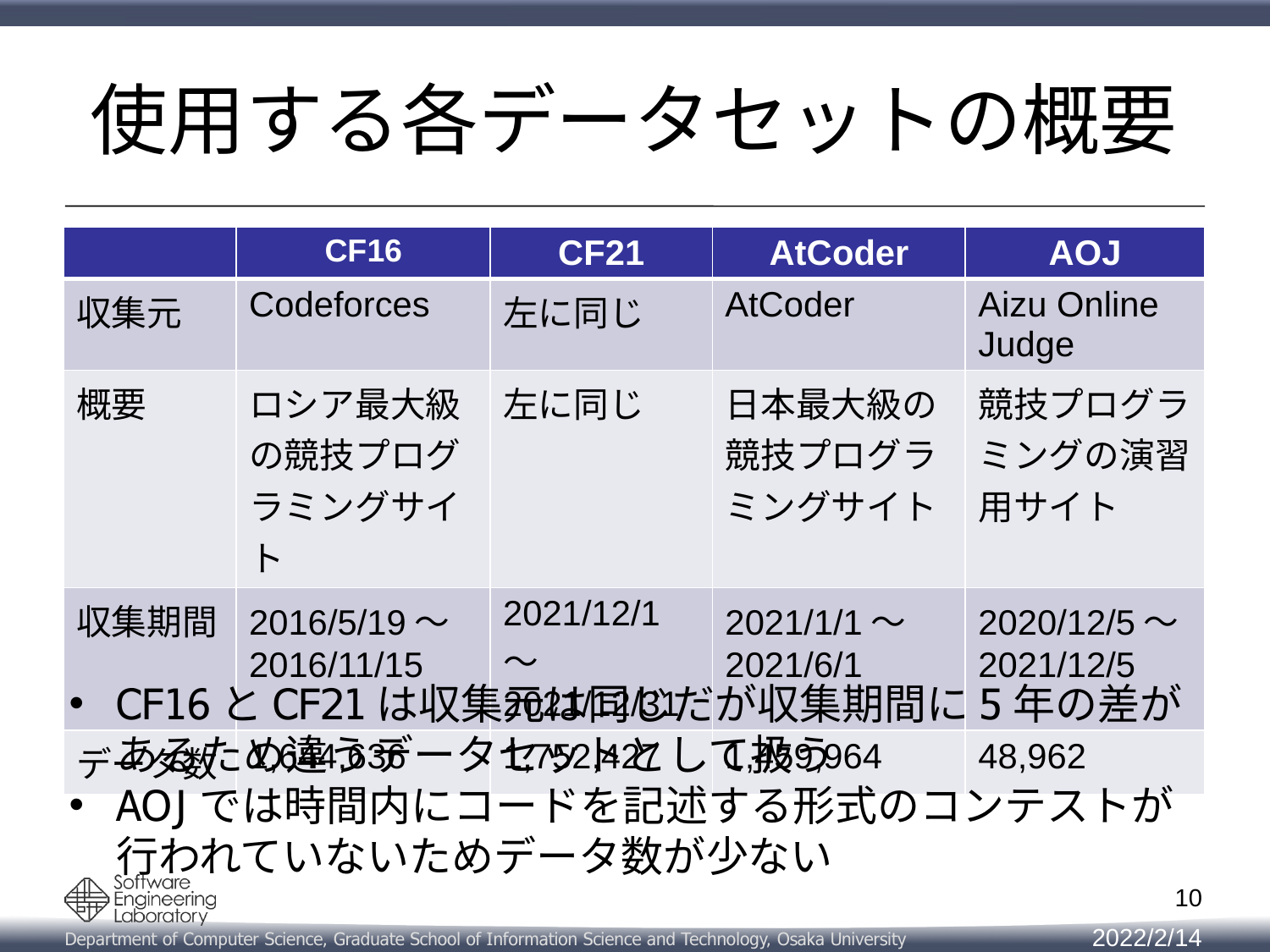

# 使用する各データセットの概要
|  | CF16 | CF21 | AtCoder | AOJ |
| --- | --- | --- | --- | --- |
| 収集元 | Codeforces | 左に同じ | AtCoder | Aizu Online Judge |
| 概要 | ロシア最大級の競技プログラミングサイト | 左に同じ | 日本最大級の 競技プログラミングサイト | 競技プログラミングの演習用サイト |
| 収集期間 | 2016/5/19～ 2016/11/15 | 2021/12/1～ 2021/12/31 | 2021/1/1～ 2021/6/1 | 2020/12/5～ 2021/12/5 |
| データ数 | 1,644,636 | 1,752,427 | 1,459,964 | 48,962 |
CF16とCF21は収集元は同じだが収集期間に5年の差があるため違うデータセットとして扱う
AOJでは時間内にコードを記述する形式のコンテストが行われていないためデータ数が少ない
10
2022/2/14